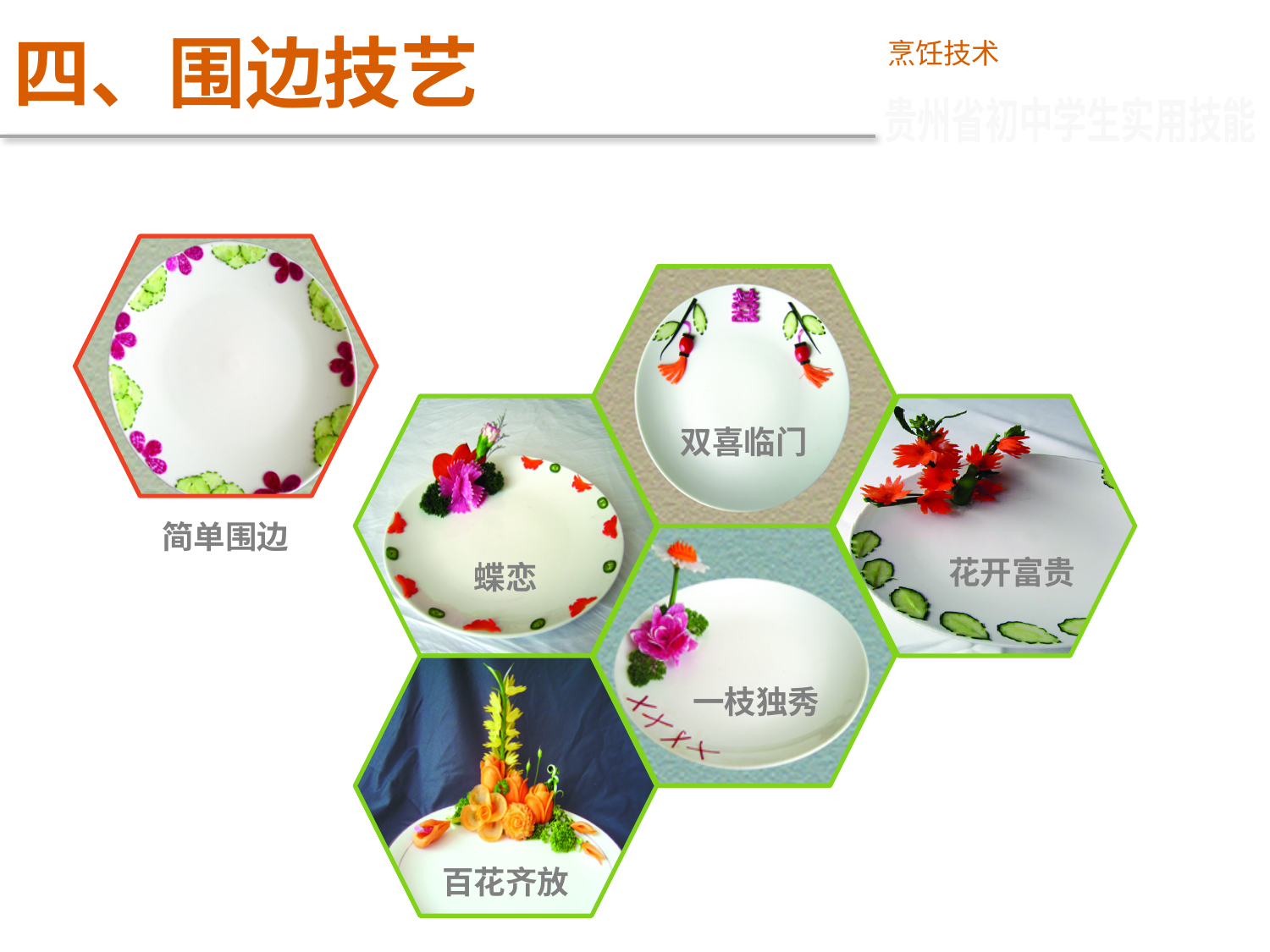

# 四、围边技艺
烹饪技术
贵州省初中学生实用技能

双喜临门
简单围边

花开富贵
蝶恋

一枝独秀
百花齐放